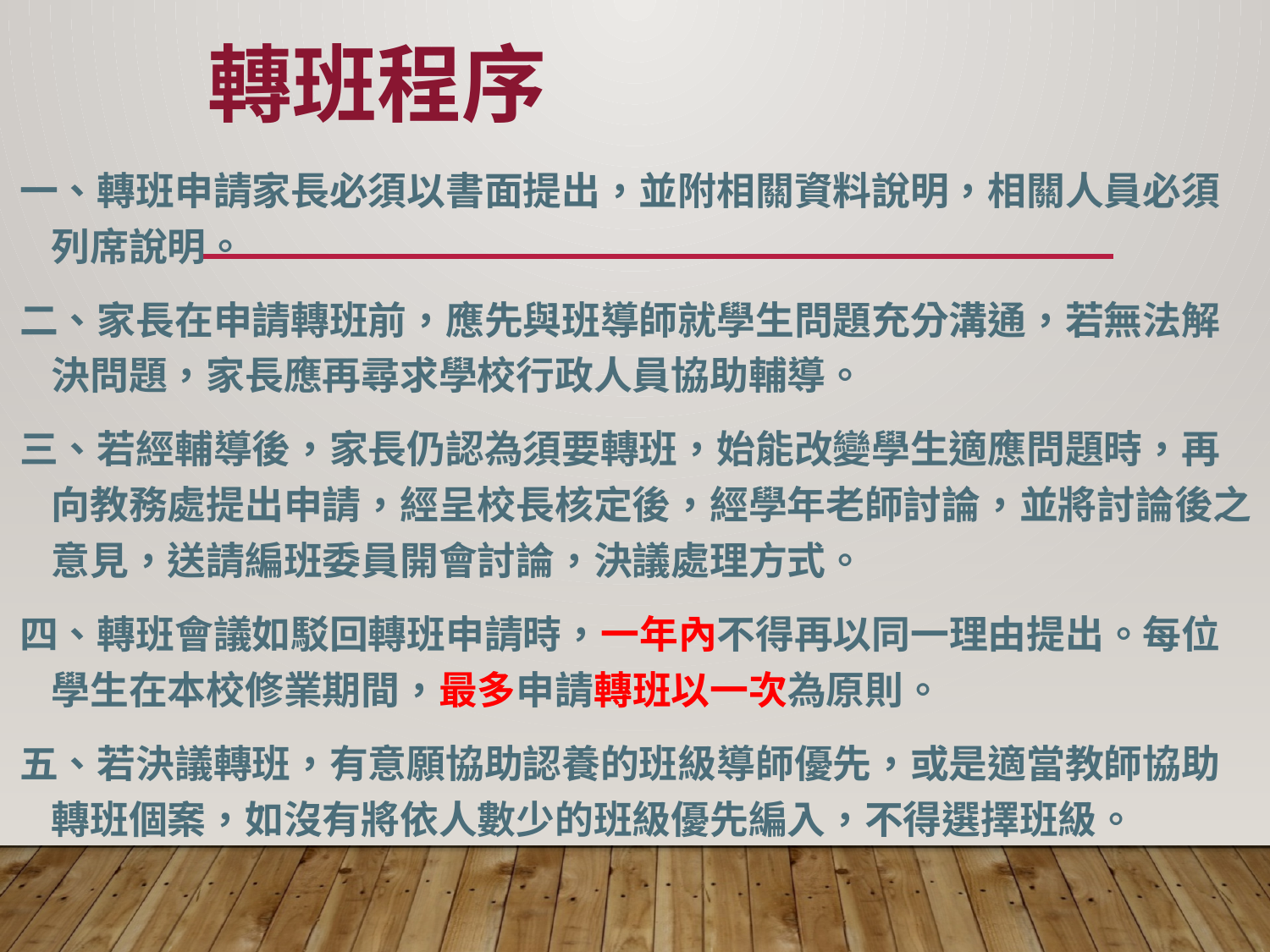

# 轉班程序
一、轉班申請家長必須以書面提出，並附相關資料說明，相關人員必須列席說明。
二、家長在申請轉班前，應先與班導師就學生問題充分溝通，若無法解決問題，家長應再尋求學校行政人員協助輔導。
三、若經輔導後，家長仍認為須要轉班，始能改變學生適應問題時，再向教務處提出申請，經呈校長核定後，經學年老師討論，並將討論後之意見，送請編班委員開會討論，決議處理方式。
四、轉班會議如駁回轉班申請時，一年內不得再以同一理由提出。每位學生在本校修業期間，最多申請轉班以一次為原則。
五、若決議轉班，有意願協助認養的班級導師優先，或是適當教師協助轉班個案，如沒有將依人數少的班級優先編入，不得選擇班級。